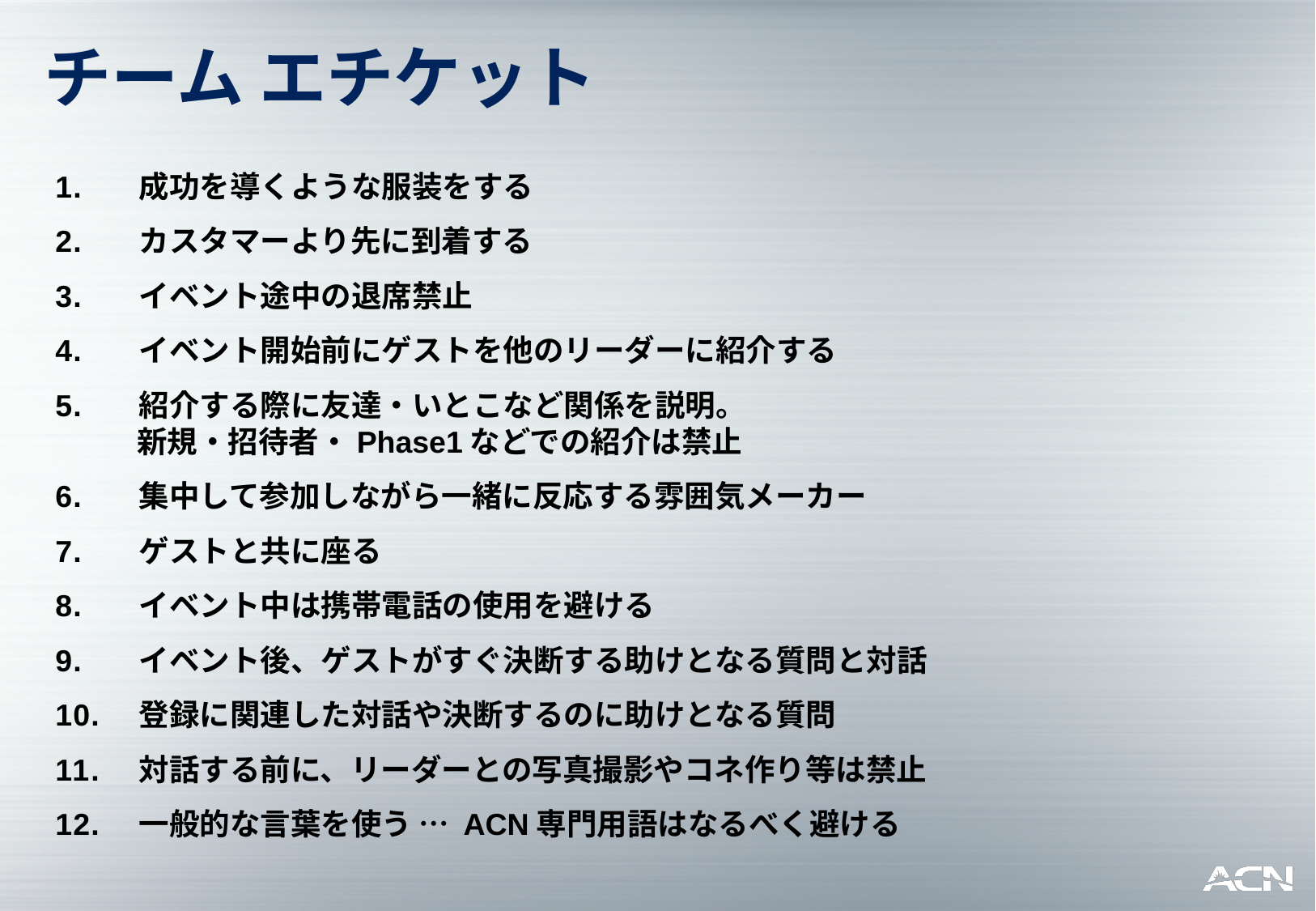

チーム エチケット
　成功を導くような服装をする
　カスタマーより先に到着する
　イベント途中の退席禁止
　イベント開始前にゲストを他のリーダーに紹介する
　紹介する際に友達・いとこなど関係を説明。
  新規・招待者・Phase1などでの紹介は禁止
　集中して参加しながら一緒に反応する雰囲気メーカー
　ゲストと共に座る
　イベント中は携帯電話の使用を避ける
　イベント後、ゲストがすぐ決断する助けとなる質問と対話
　登録に関連した対話や決断するのに助けとなる質問
　対話する前に、リーダーとの写真撮影やコネ作り等は禁止
　一般的な言葉を使う … ACN専門用語はなるべく避ける